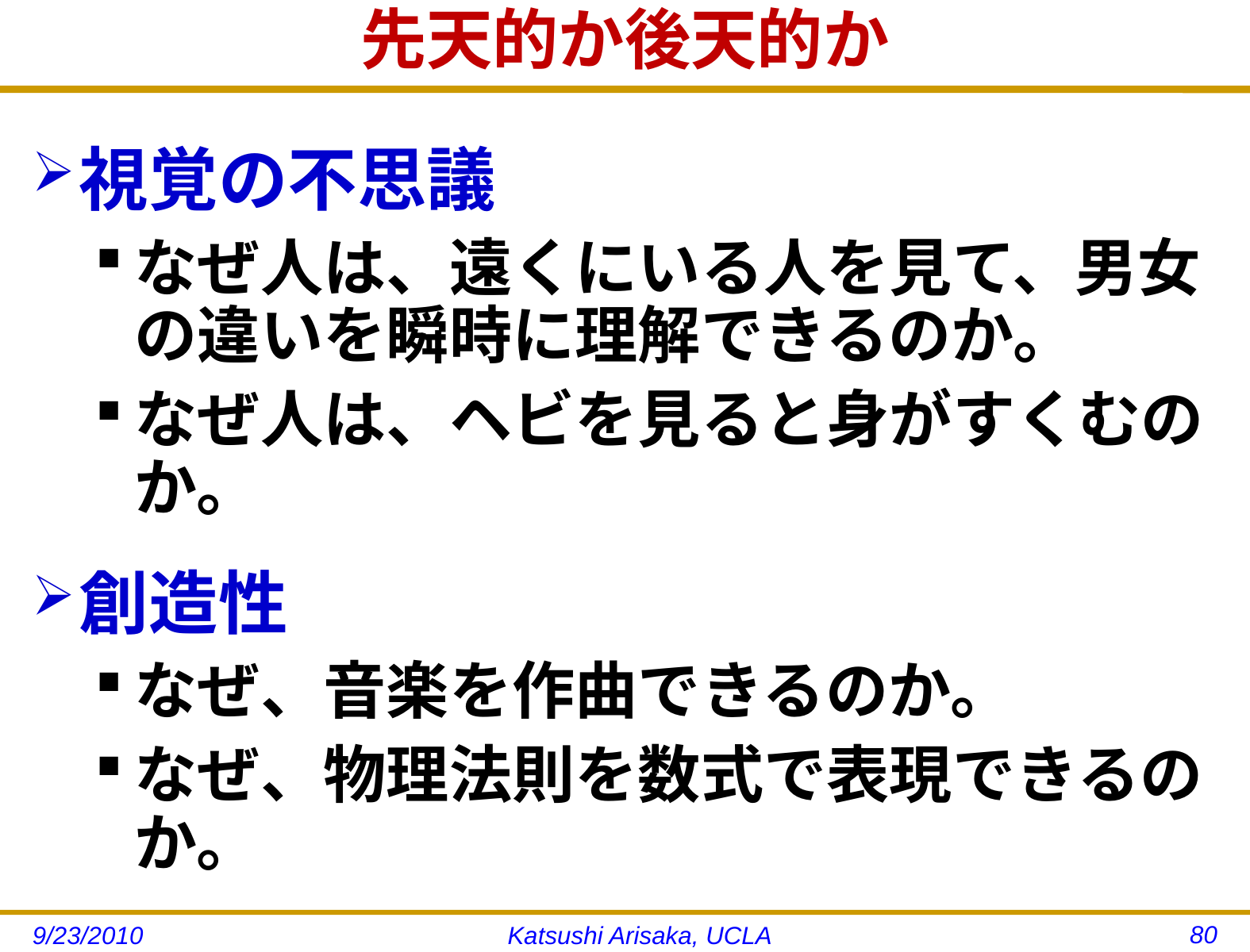

# 先天的か後天的か
視覚の不思議
なぜ人は、遠くにいる人を見て、男女の違いを瞬時に理解できるのか。
なぜ人は、ヘビを見ると身がすくむのか。
創造性
なぜ、音楽を作曲できるのか。
なぜ、物理法則を数式で表現できるのか。

80
9/23/2010
Katsushi Arisaka, UCLA